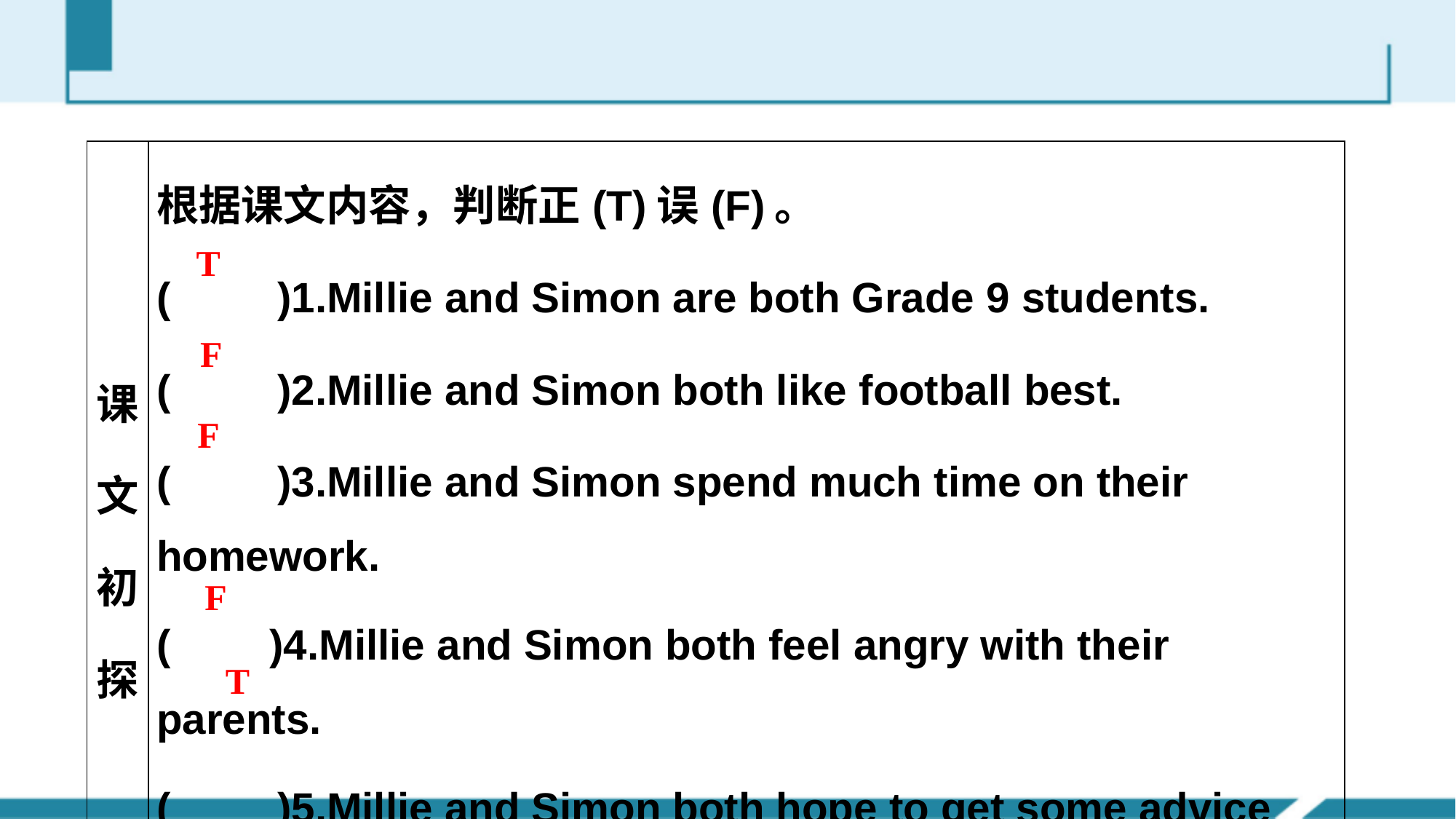

#
| 课文初探 | 根据课文内容，判断正(T)误(F)。 (　　)1.Millie and Simon are both Grade 9 students. (　　)2.Millie and Simon both like football best. (　　)3.Millie and Simon spend much time on their homework. (　　)4.Millie and Simon both feel angry with their parents. (　　)5.Millie and Simon both hope to get some advice from Mr Friend. |
| --- | --- |
T
F
F
F
T